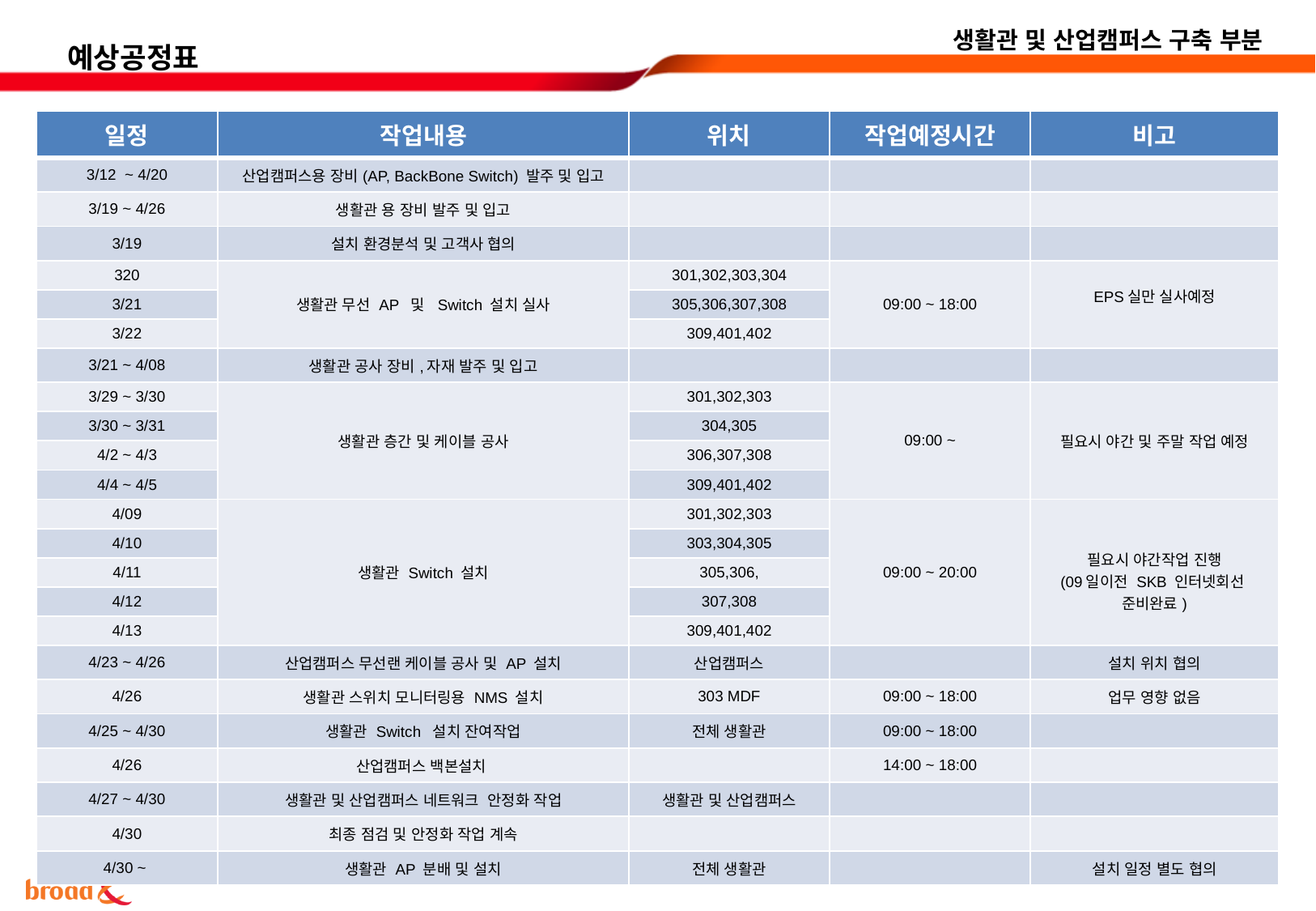

생활관 및 산업캠퍼스 구축 부분
# 예상공정표
| 일정 | 작업내용 | 위치 | 작업예정시간 | 비고 |
| --- | --- | --- | --- | --- |
| 3/12 ~ 4/20 | 산업캠퍼스용 장비(AP, BackBone Switch) 발주 및 입고 |  |  |  |
| 3/19 ~ 4/26 | 생활관 용 장비 발주 및 입고 |  |  |  |
| 3/19 | 설치 환경분석 및 고객사 협의 |  |  |  |
| 320 | 생활관 무선 AP 및 Switch 설치 실사 | 301,302,303,304 | 09:00 ~ 18:00 | EPS실만 실사예정 |
| 3/21 |  | 305,306,307,308 |  |  |
| 3/22 |  | 309,401,402 |  |  |
| 3/21 ~ 4/08 | 생활관 공사 장비,자재 발주 및 입고 |  |  |  |
| 3/29 ~ 3/30 | 생활관 층간 및 케이블 공사 | 301,302,303 | 09:00 ~ | 필요시 야간 및 주말 작업 예정 |
| 3/30 ~ 3/31 |  | 304,305 |  |  |
| 4/2 ~ 4/3 |  | 306,307,308 |  |  |
| 4/4 ~ 4/5 |  | 309,401,402 |  |  |
| 4/09 | 생활관 Switch 설치 | 301,302,303 | 09:00 ~ 20:00 | 필요시 야간작업 진행 (09일이전 SKB 인터넷회선 준비완료) |
| 4/10 |  | 303,304,305 |  |  |
| 4/11 |  | 305,306, |  |  |
| 4/12 |  | 307,308 |  |  |
| 4/13 |  | 309,401,402 |  |  |
| 4/23 ~ 4/26 | 산업캠퍼스 무선랜 케이블 공사 및 AP 설치 | 산업캠퍼스 |  | 설치 위치 협의 |
| 4/26 | 생활관 스위치 모니터링용 NMS 설치 | 303 MDF | 09:00 ~ 18:00 | 업무 영향 없음 |
| 4/25 ~ 4/30 | 생활관 Switch 설치 잔여작업 | 전체 생활관 | 09:00 ~ 18:00 |  |
| 4/26 | 산업캠퍼스 백본설치 |  | 14:00 ~ 18:00 |  |
| 4/27 ~ 4/30 | 생활관 및 산업캠퍼스 네트워크 안정화 작업 | 생활관 및 산업캠퍼스 |  |  |
| 4/30 | 최종 점검 및 안정화 작업 계속 |  |  |  |
| 4/30 ~ | 생활관 AP 분배 및 설치 | 전체 생활관 |  | 설치 일정 별도 협의 |
1
1